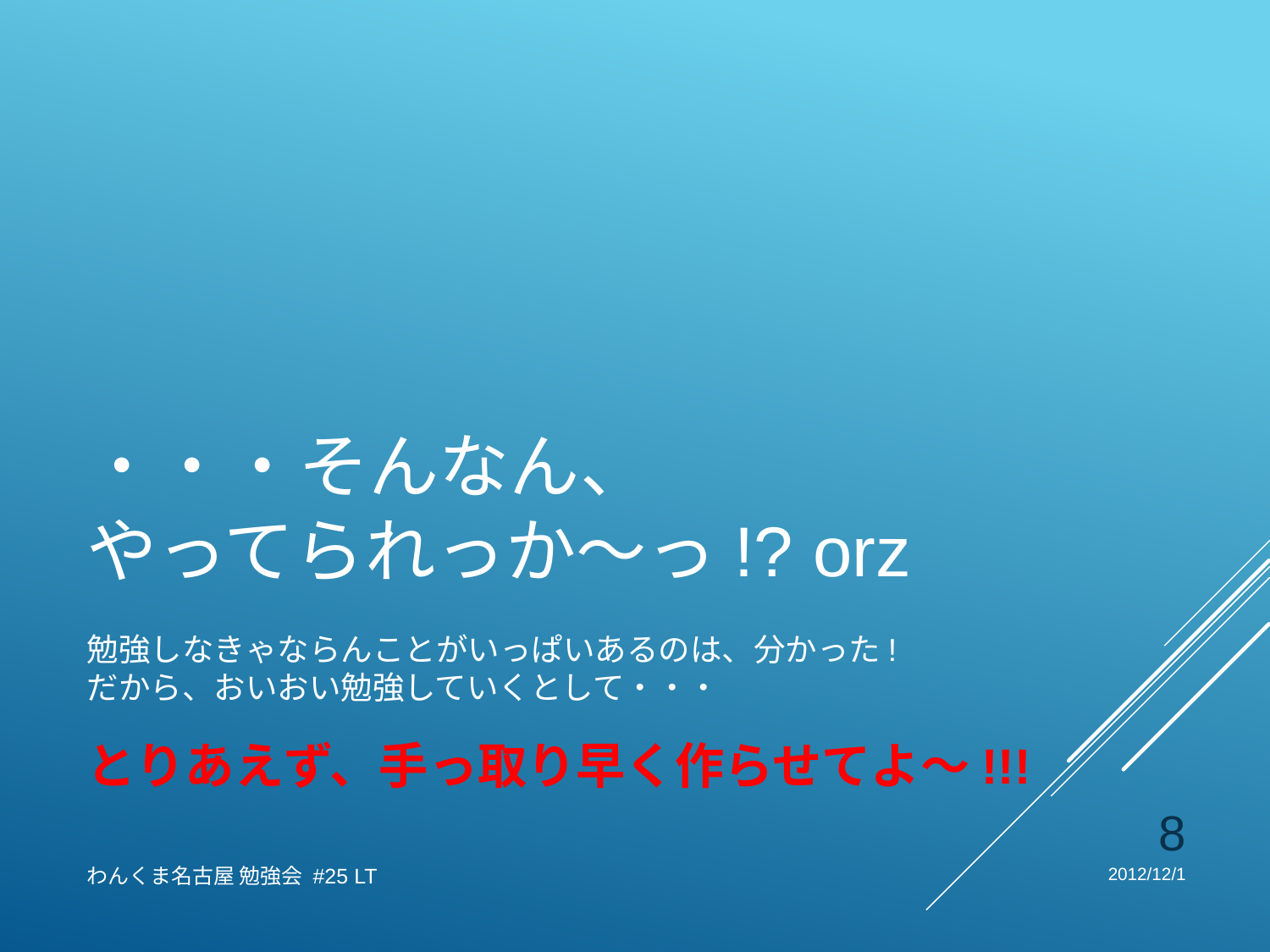

# ・・・そんなん、 やってられっか～っ!? orz
勉強しなきゃならんことがいっぱいあるのは、分かった!
だから、おいおい勉強していくとして・・・
とりあえず、手っ取り早く作らせてよ～!!!
8
わんくま名古屋 勉強会 #25 LT
2012/12/1